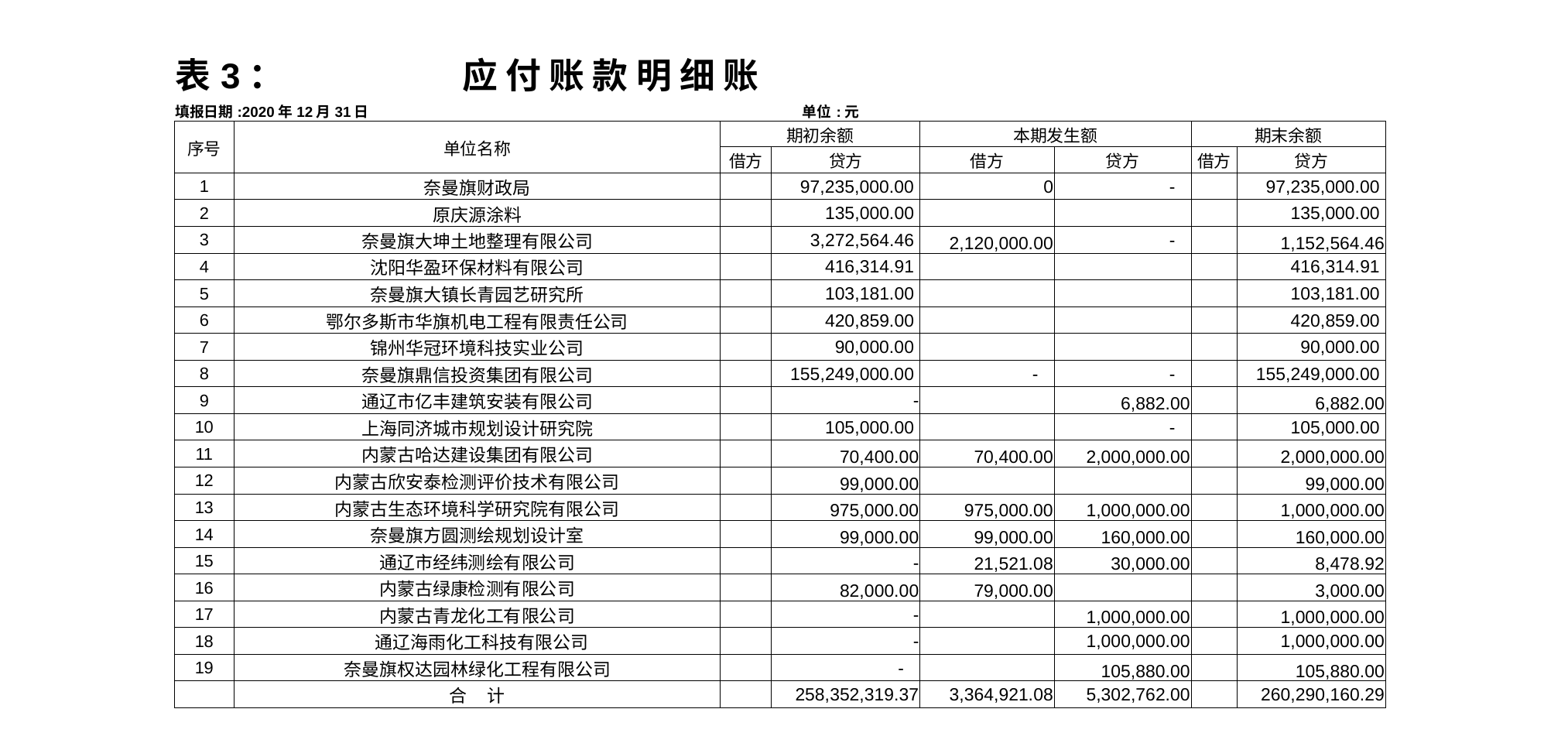

| 应 付 账 款 明 细 账 |
| --- |
| 表3： 应 付 账 款 明 细 账 |  |  |  |  |  |  |  |
| --- | --- | --- | --- | --- | --- | --- | --- |
| 填报日期:2020年12月31日 单位:元 |  |  |  |  |  |  |  |
| 序号 | 单位名称 | 期初余额 |  | 本期发生额 |  | 期末余额 |  |
|  |  | 借方 | 贷方 | 借方 | 贷方 | 借方 | 贷方 |
| 1 | 奈曼旗财政局 |  | 97,235,000.00 | 0 | - |  | 97,235,000.00 |
| 2 | 原庆源涂料 |  | 135,000.00 |  |  |  | 135,000.00 |
| 3 | 奈曼旗大坤土地整理有限公司 |  | 3,272,564.46 | 2,120,000.00 | - |  | 1,152,564.46 |
| 4 | 沈阳华盈环保材料有限公司 |  | 416,314.91 |  |  |  | 416,314.91 |
| 5 | 奈曼旗大镇长青园艺研究所 |  | 103,181.00 |  |  |  | 103,181.00 |
| 6 | 鄂尔多斯市华旗机电工程有限责任公司 |  | 420,859.00 |  |  |  | 420,859.00 |
| 7 | 锦州华冠环境科技实业公司 |  | 90,000.00 |  |  |  | 90,000.00 |
| 8 | 奈曼旗鼎信投资集团有限公司 |  | 155,249,000.00 | - | - |  | 155,249,000.00 |
| 9 | 通辽市亿丰建筑安装有限公司 |  | - |  | 6,882.00 |  | 6,882.00 |
| 10 | 上海同济城市规划设计研究院 |  | 105,000.00 |  | - |  | 105,000.00 |
| 11 | 内蒙古哈达建设集团有限公司 |  | 70,400.00 | 70,400.00 | 2,000,000.00 |  | 2,000,000.00 |
| 12 | 内蒙古欣安泰检测评价技术有限公司 |  | 99,000.00 |  |  |  | 99,000.00 |
| 13 | 内蒙古生态环境科学研究院有限公司 |  | 975,000.00 | 975,000.00 | 1,000,000.00 |  | 1,000,000.00 |
| 14 | 奈曼旗方圆测绘规划设计室 |  | 99,000.00 | 99,000.00 | 160,000.00 |  | 160,000.00 |
| 15 | 通辽市经纬测绘有限公司 |  | - | 21,521.08 | 30,000.00 |  | 8,478.92 |
| 16 | 内蒙古绿康检测有限公司 |  | 82,000.00 | 79,000.00 |  |  | 3,000.00 |
| 17 | 内蒙古青龙化工有限公司 |  | - |  | 1,000,000.00 |  | 1,000,000.00 |
| 18 | 通辽海雨化工科技有限公司 |  | - |  | 1,000,000.00 |  | 1,000,000.00 |
| 19 | 奈曼旗权达园林绿化工程有限公司 |  | - |  | 105,880.00 |  | 105,880.00 |
|  | 合 计 |  | 258,352,319.37 | 3,364,921.08 | 5,302,762.00 |  | 260,290,160.29 |